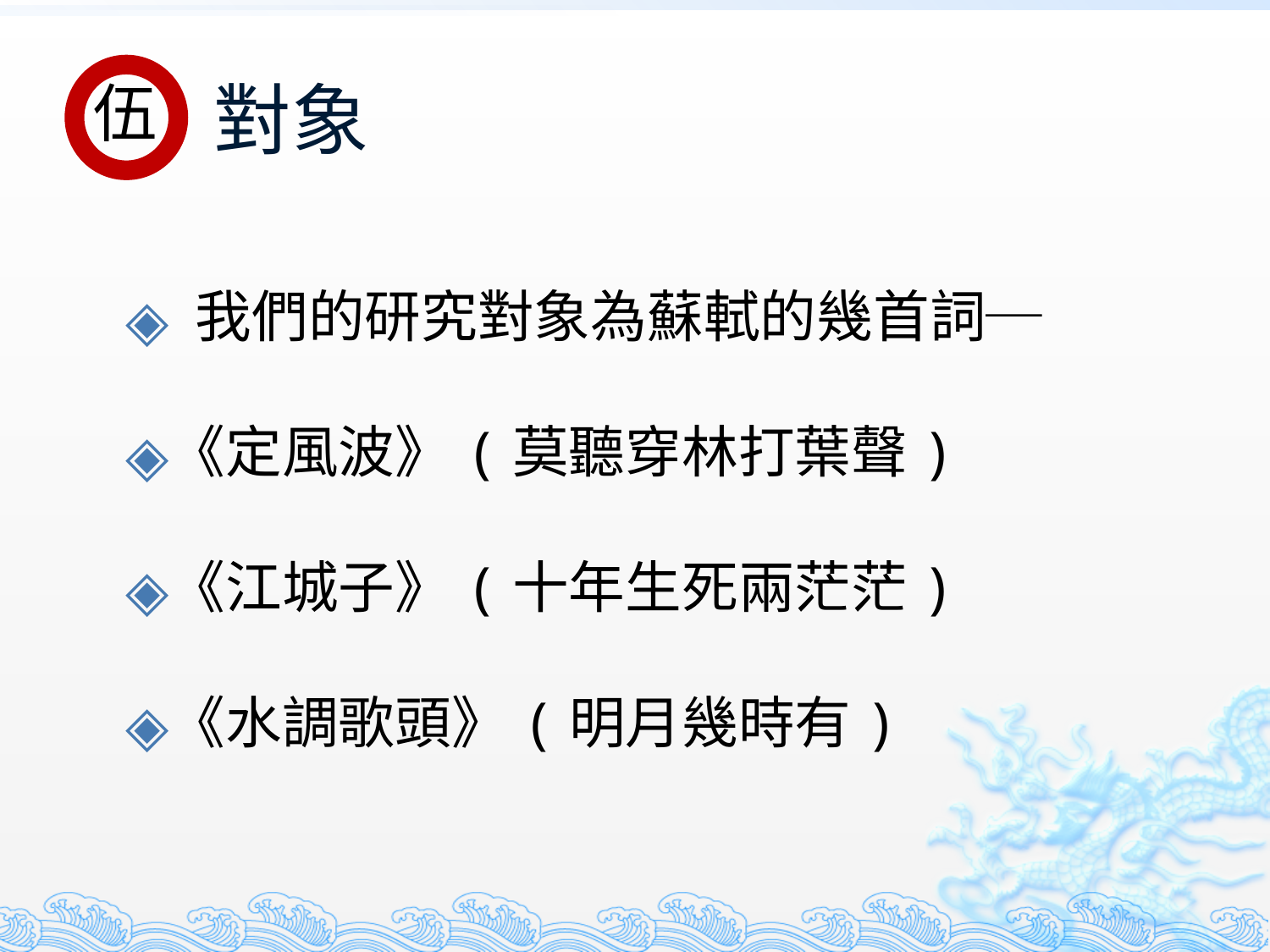

對象

伍
 我們的研究對象為蘇軾的幾首詞─
《定風波》(莫聽穿林打葉聲)
《江城子》(十年生死兩茫茫)
《水調歌頭》(明月幾時有)